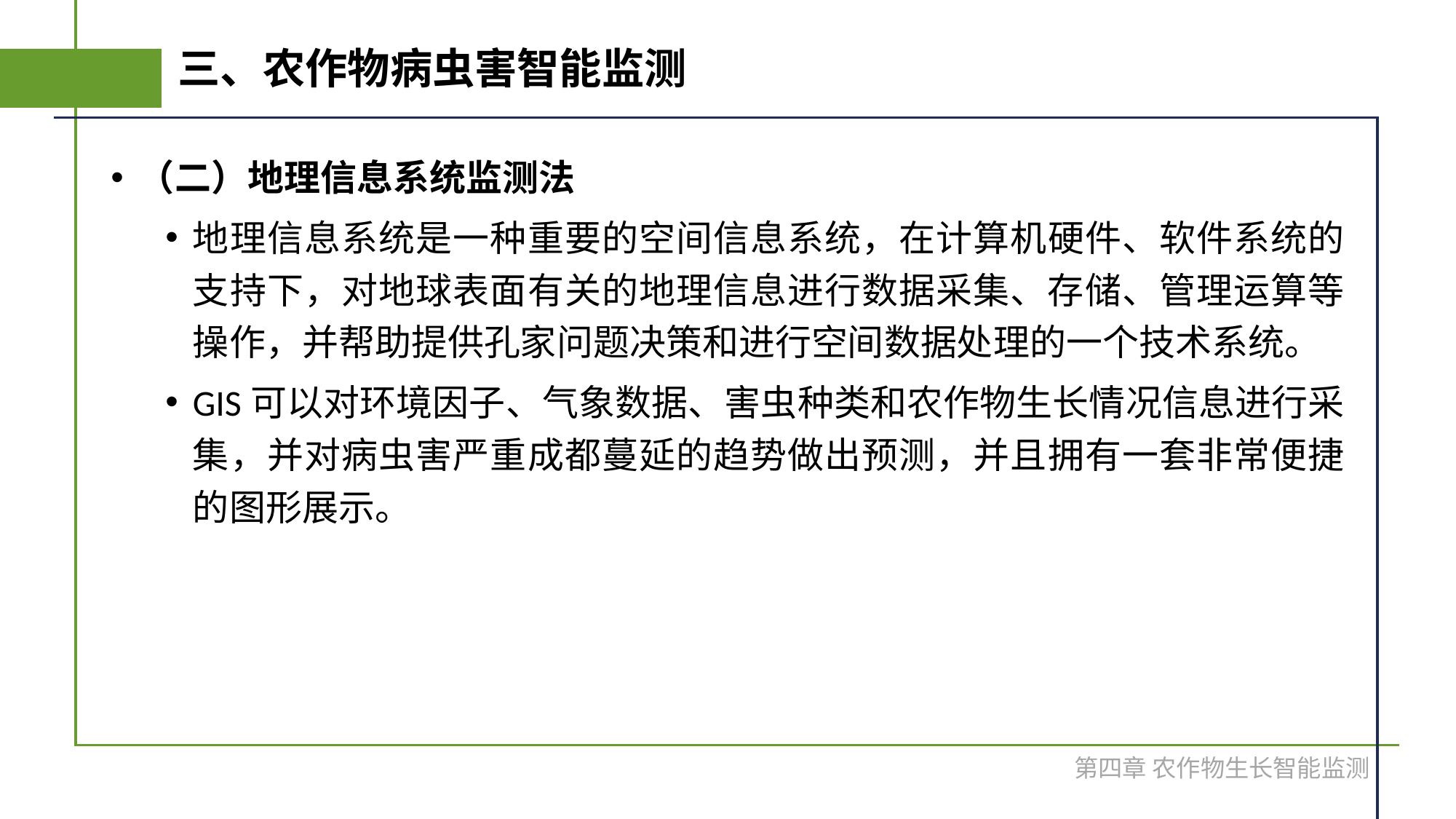

# 三、农作物病虫害智能监测
（二）地理信息系统监测法
地理信息系统是一种重要的空间信息系统，在计算机硬件、软件系统的支持下，对地球表面有关的地理信息进行数据采集、存储、管理运算等操作，并帮助提供孔家问题决策和进行空间数据处理的一个技术系统。
GIS可以对环境因子、气象数据、害虫种类和农作物生长情况信息进行采集，并对病虫害严重成都蔓延的趋势做出预测，并且拥有一套非常便捷的图形展示。
第四章 农作物生长智能监测